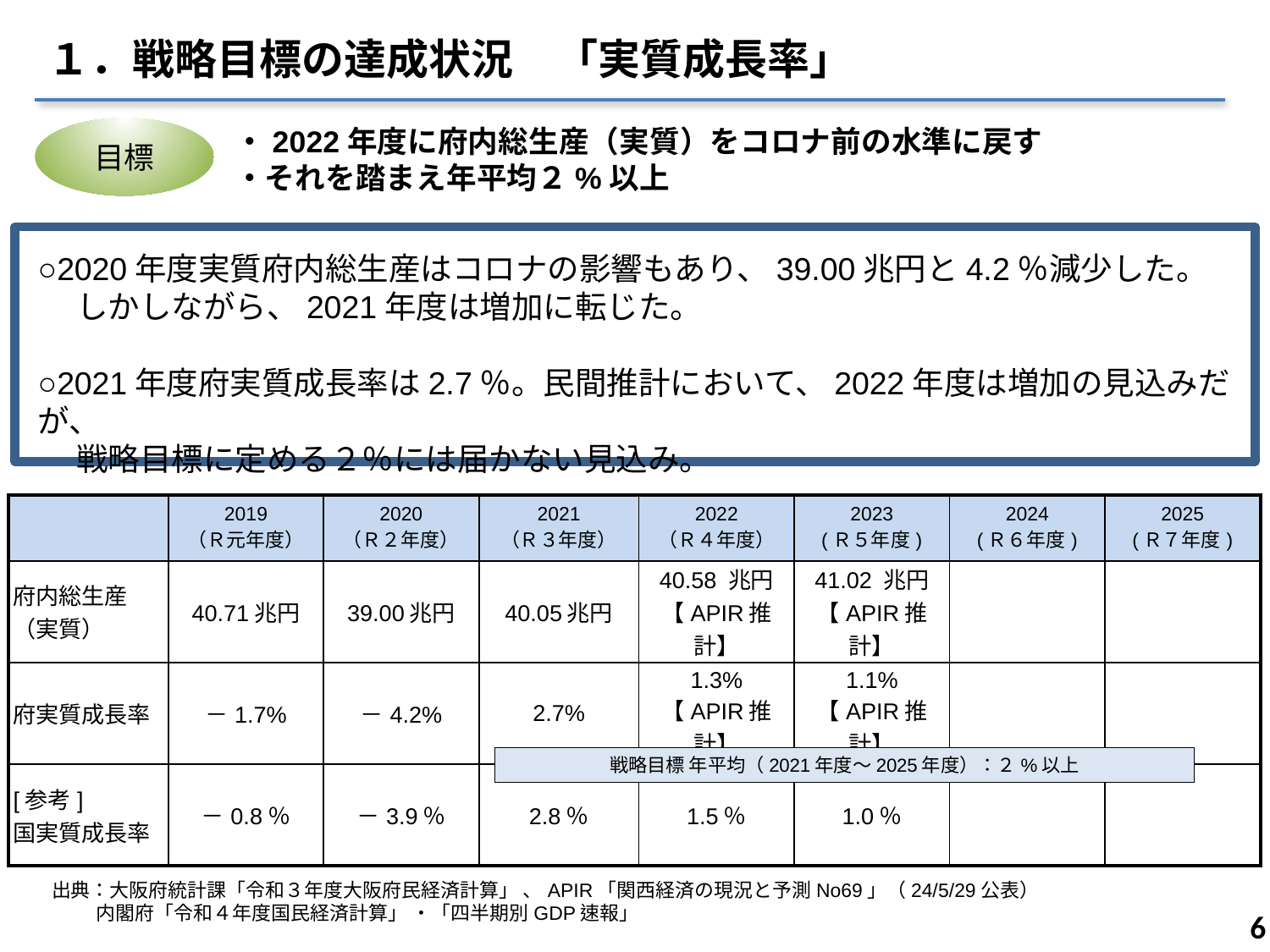

１．戦略目標の達成状況　「実質成長率」
・2022年度に府内総生産（実質）をコロナ前の水準に戻す
・それを踏まえ年平均２%以上

目標

○2020年度実質府内総生産はコロナの影響もあり、39.00兆円と4.2％減少した。
　 しかしながら、2021年度は増加に転じた。

○2021年度府実質成長率は2.7％。民間推計において、2022年度は増加の見込みだが、
　 戦略目標に定める２％には届かない見込み。
|  | 2019 （Ｒ元年度） | 2020 （Ｒ２年度） | 2021 （Ｒ３年度） | 2022 （Ｒ４年度） | 2023 (Ｒ５年度) | 2024 (Ｒ６年度) | 2025 (Ｒ７年度) |
| --- | --- | --- | --- | --- | --- | --- | --- |
| 府内総生産 （実質） | 40.71兆円 | 39.00兆円 | 40.05兆円 | 40.58 兆円【APIR推計】 | 41.02 兆円 【APIR推計】 |  |  |
| 府実質成長率 | －1.7% | －4.2% | 2.7% | 1.3% 【APIR推計】 | 1.1% 【APIR推計】 |  |  |
| [参考] 国実質成長率 | －0.8％ | －3.9％ | 2.8％ | 1.5％ | 1.0％ |  |  |
戦略目標 年平均（2021年度〜2025年度）：２%以上
出典：大阪府統計課「令和３年度大阪府民経済計算」 、APIR「関西経済の現況と予測No69」（24/5/29公表）
         内閣府「令和４年度国民経済計算」 ・「四半期別GDP速報」
6